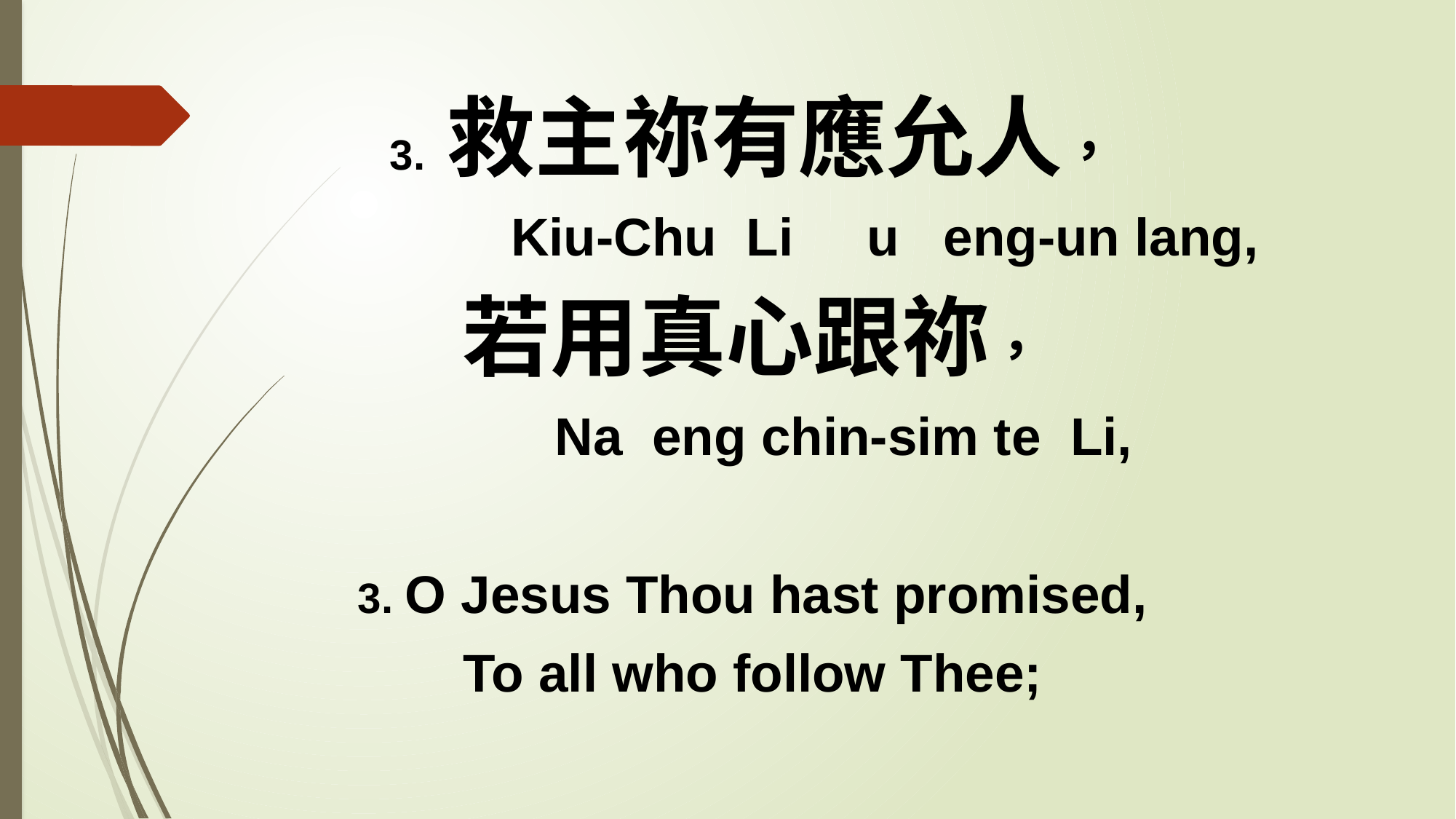

3. 救主祢有應允人，
                     Kiu-Chu  Li     u   eng-un lang,
若用真心跟祢，
                        Na  eng chin-sim te  Li,

3. O Jesus Thou hast promised,
To all who follow Thee;